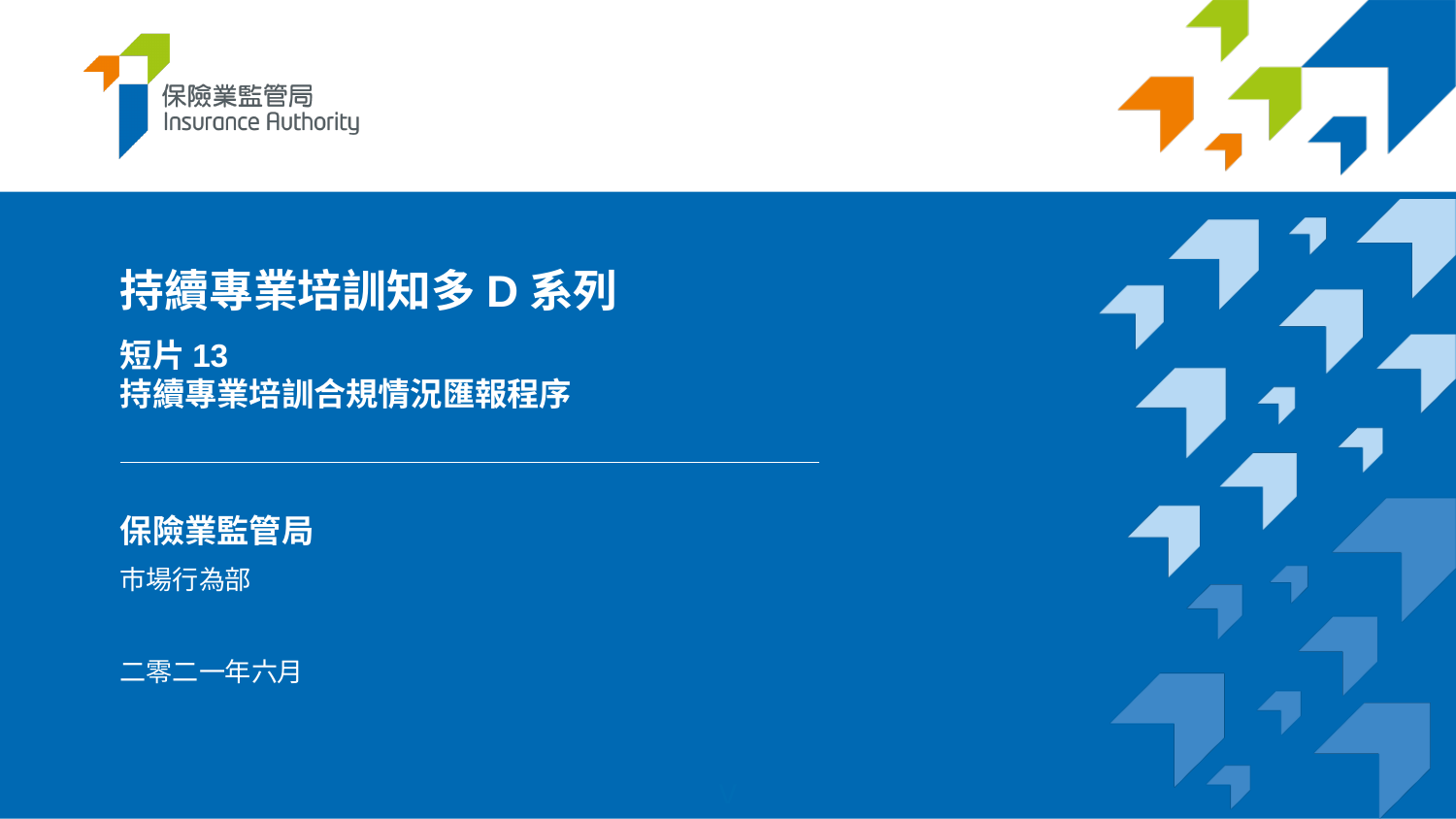

持續專業培訓知多D系列
短片13
持續專業培訓合規情況匯報程序
保險業監管局
市場行為部
二零二一年六月